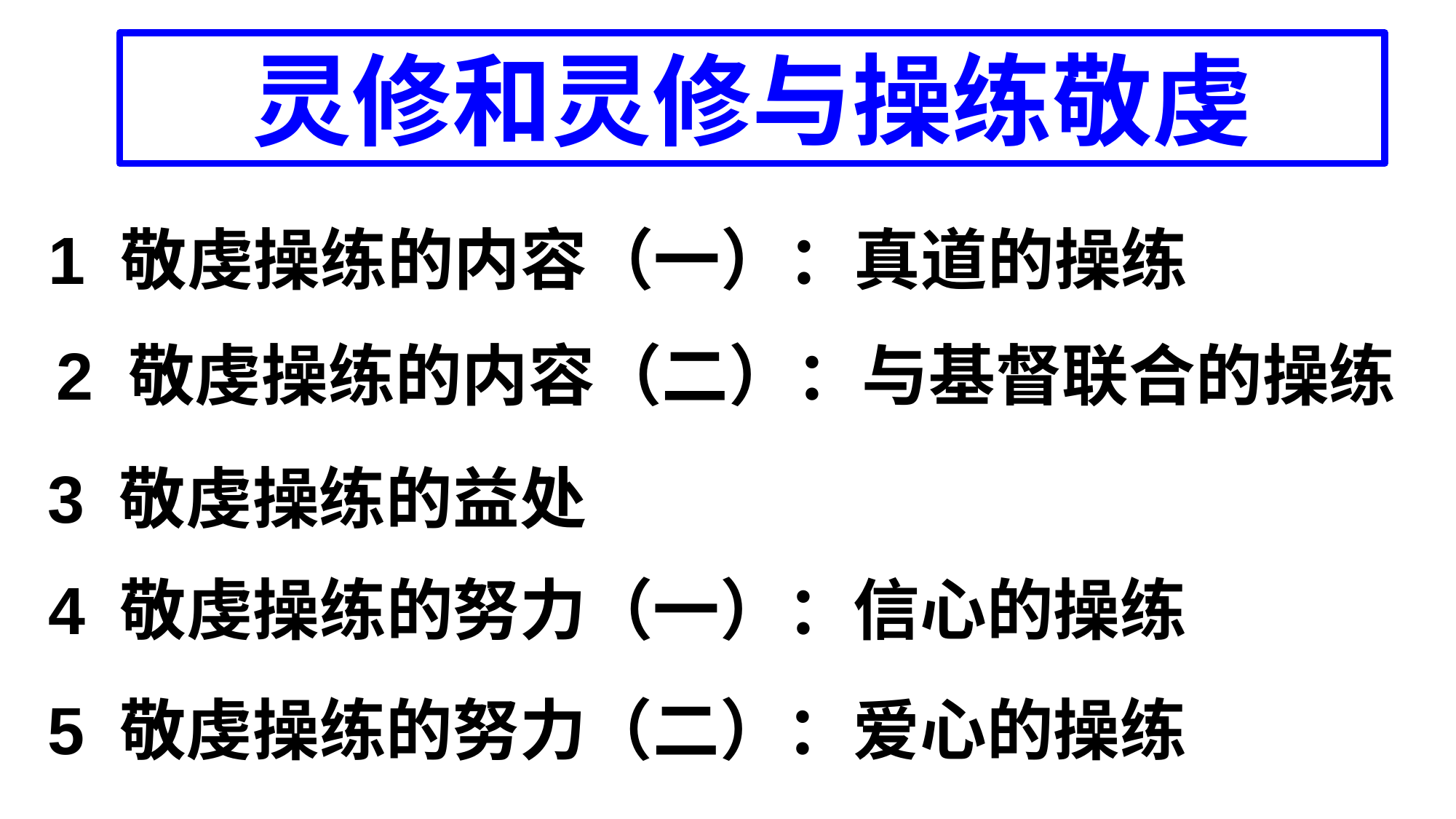

灵修和灵修与操练敬虔
1 敬虔操练的内容（一）：真道的操练
2 敬虔操练的内容（二）：与基督联合的操练
3 敬虔操练的益处
4 敬虔操练的努力（一）：信心的操练
5 敬虔操练的努力（二）：爱心的操练